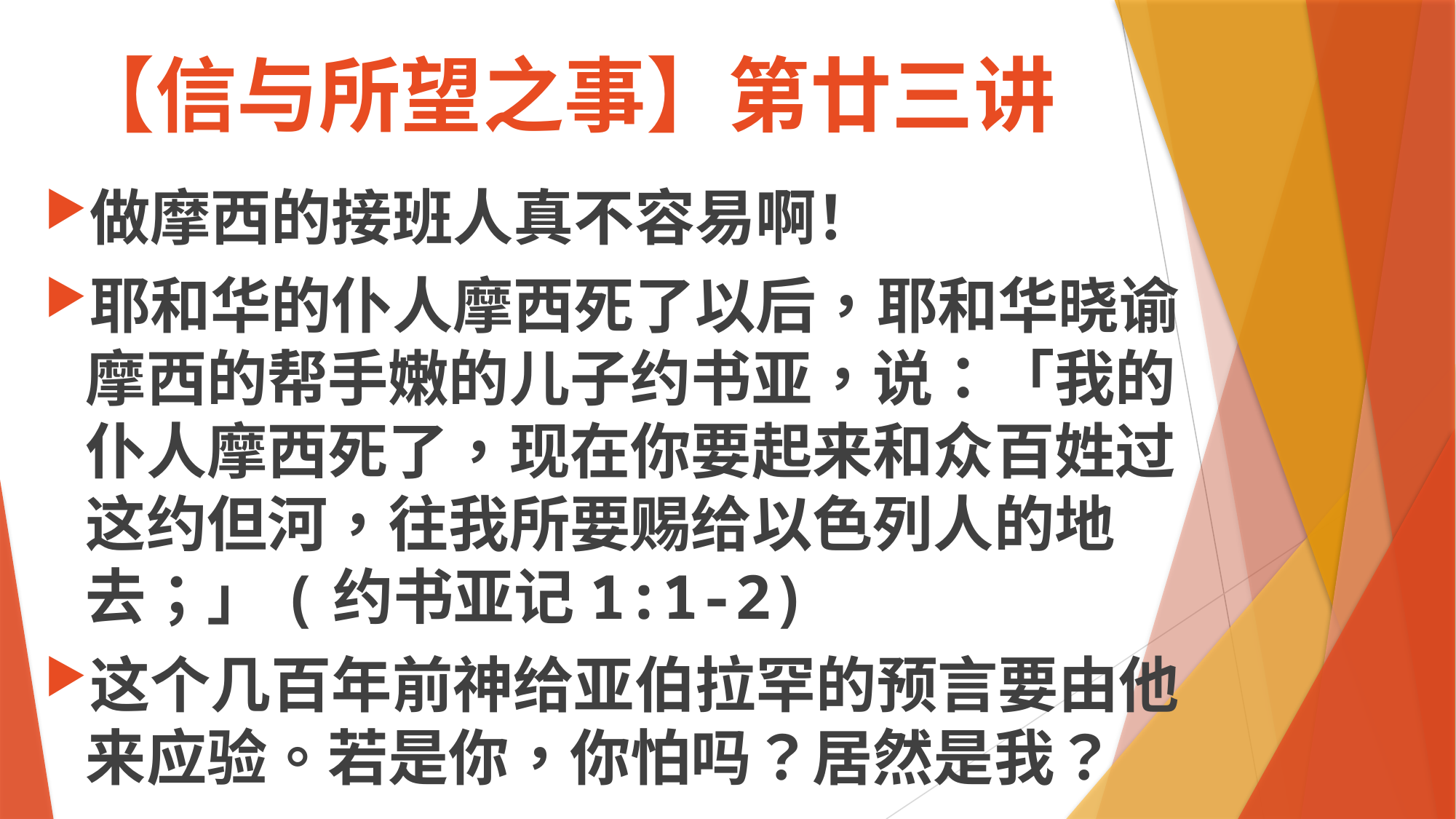

# 【信与所望之事】第廿三讲
做摩西的接班人真不容易啊！
耶和华的仆人摩西死了以后，耶和华晓谕摩西的帮手嫩的儿子约书亚，说：「我的仆人摩西死了，现在你要起来和众百姓过这约但河，往我所要赐给以色列人的地去；」(约书亚记1:1-2)
这个几百年前神给亚伯拉罕的预言要由他来应验。若是你，你怕吗？居然是我？